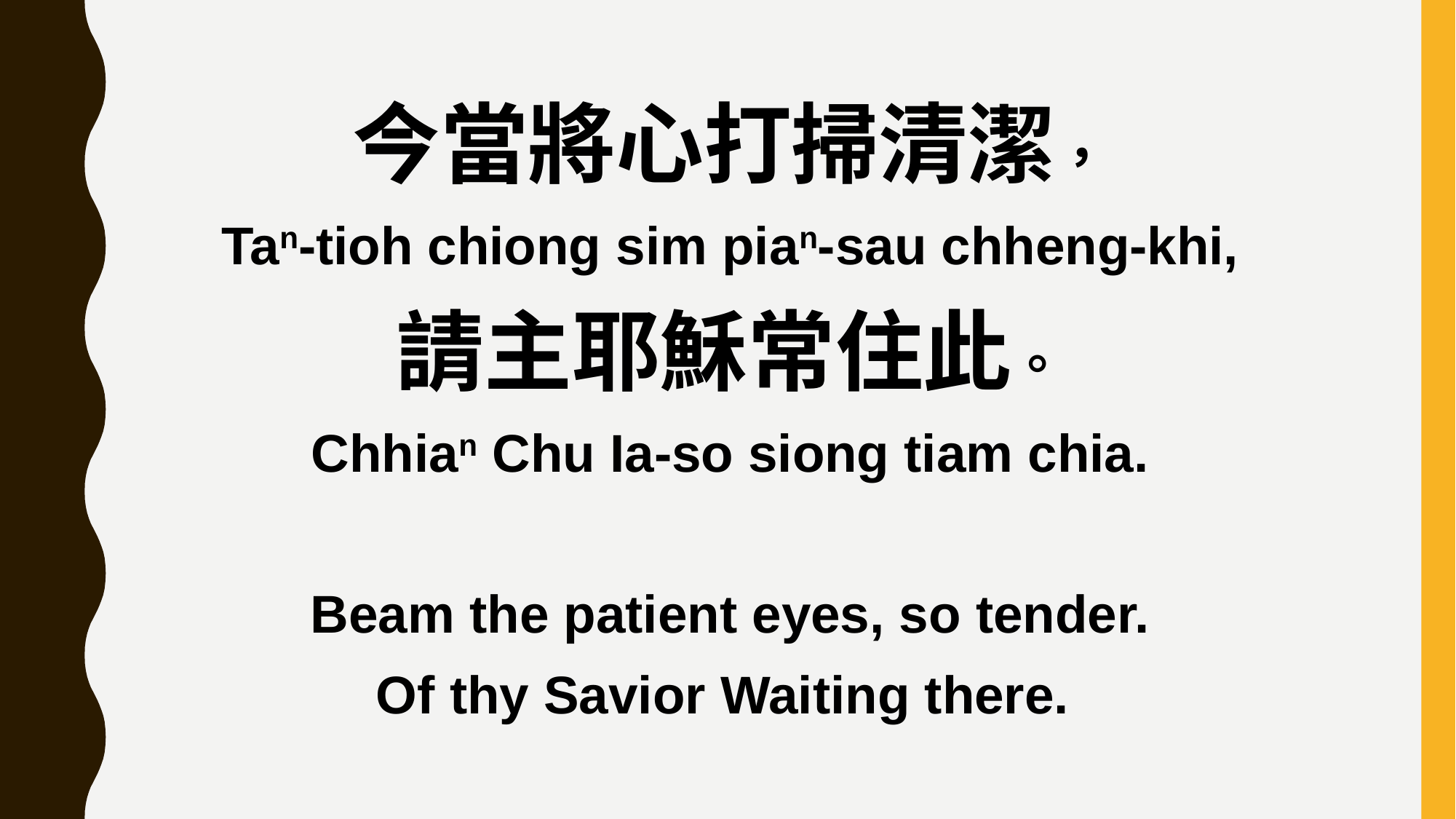

今當將心打掃清潔，
Tan-tioh chiong sim pian-sau chheng-khi,
請主耶穌常住此。
Chhian Chu Ia-so siong tiam chia.

Beam the patient eyes, so tender.
Of thy Savior Waiting there.